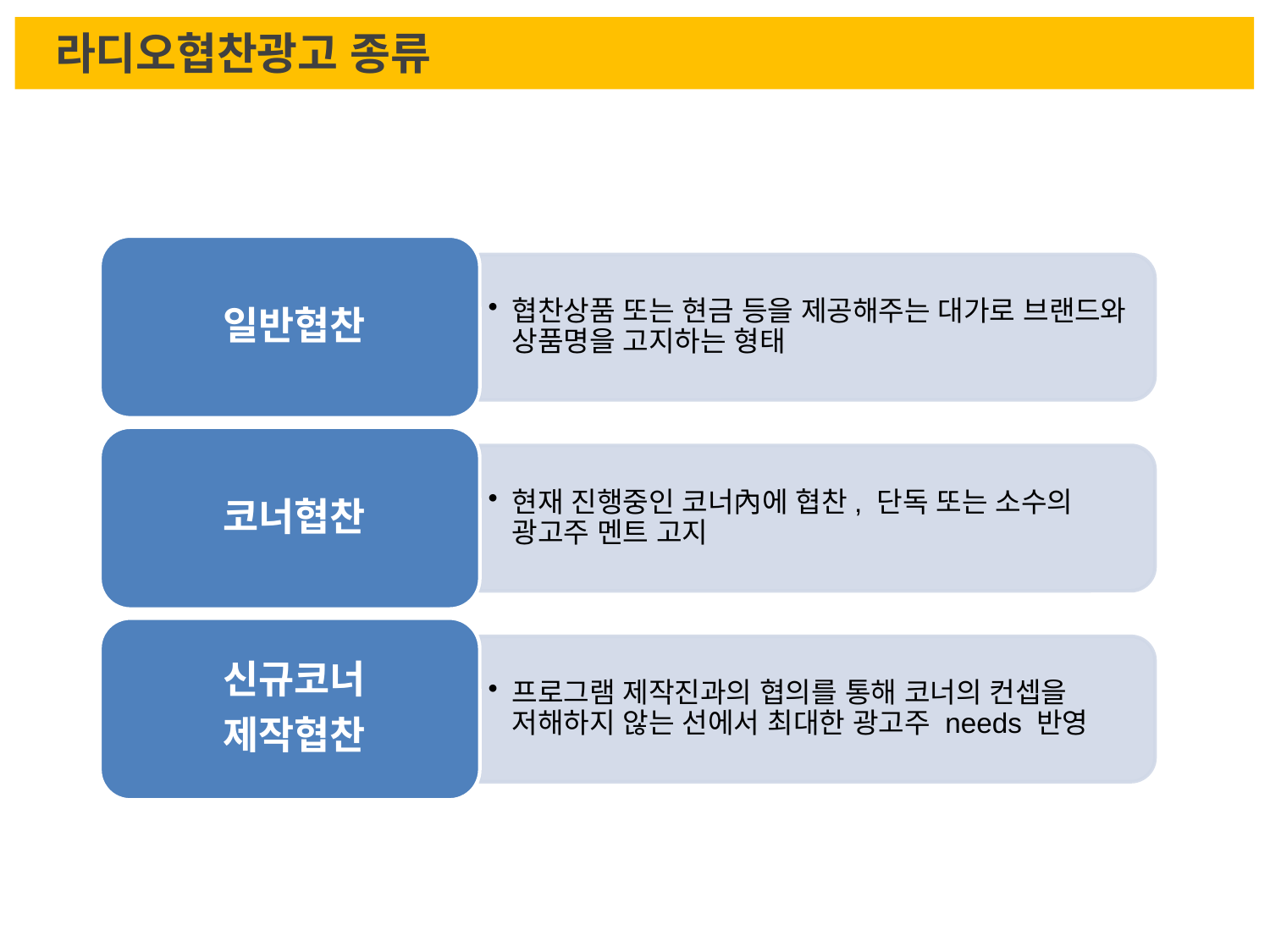

라디오협찬광고 종류
협찬상품 또는 현금 등을 제공해주는 대가로 브랜드와 상품명을 고지하는 형태
일반협찬
현재 진행중인 코너內에 협찬, 단독 또는 소수의 광고주 멘트 고지
코너협찬
프로그램 제작진과의 협의를 통해 코너의 컨셉을 저해하지 않는 선에서 최대한 광고주 needs 반영
신규코너
제작협찬